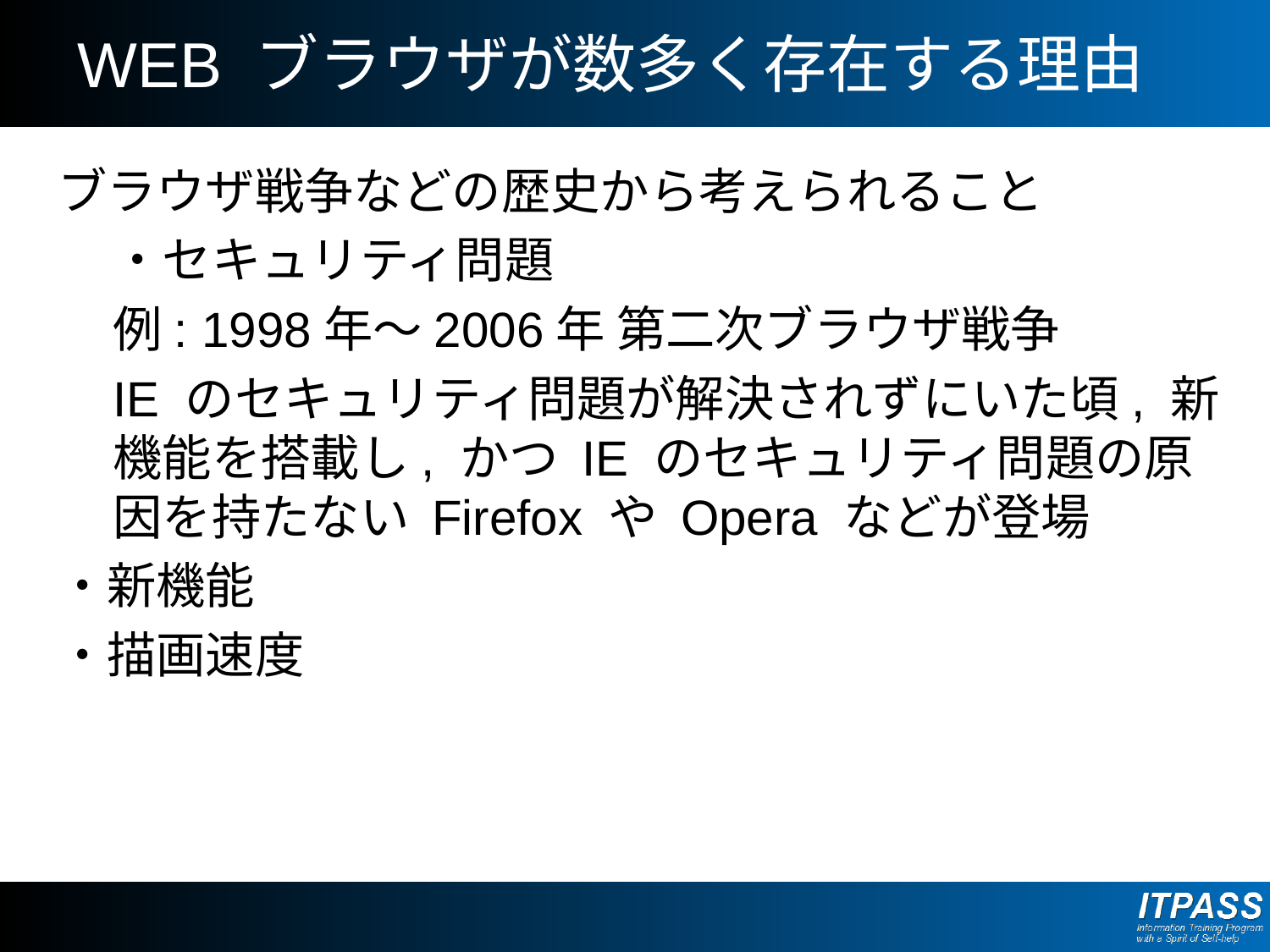

# WEB ブラウザが数多く存在する理由
ブラウザ戦争などの歴史から考えられること
・セキュリティ問題
例: 1998年～2006年 第二次ブラウザ戦争
IE のセキュリティ問題が解決されずにいた頃, 新機能を搭載し, かつ IE のセキュリティ問題の原因を持たない Firefox や Opera などが登場
・新機能
・描画速度